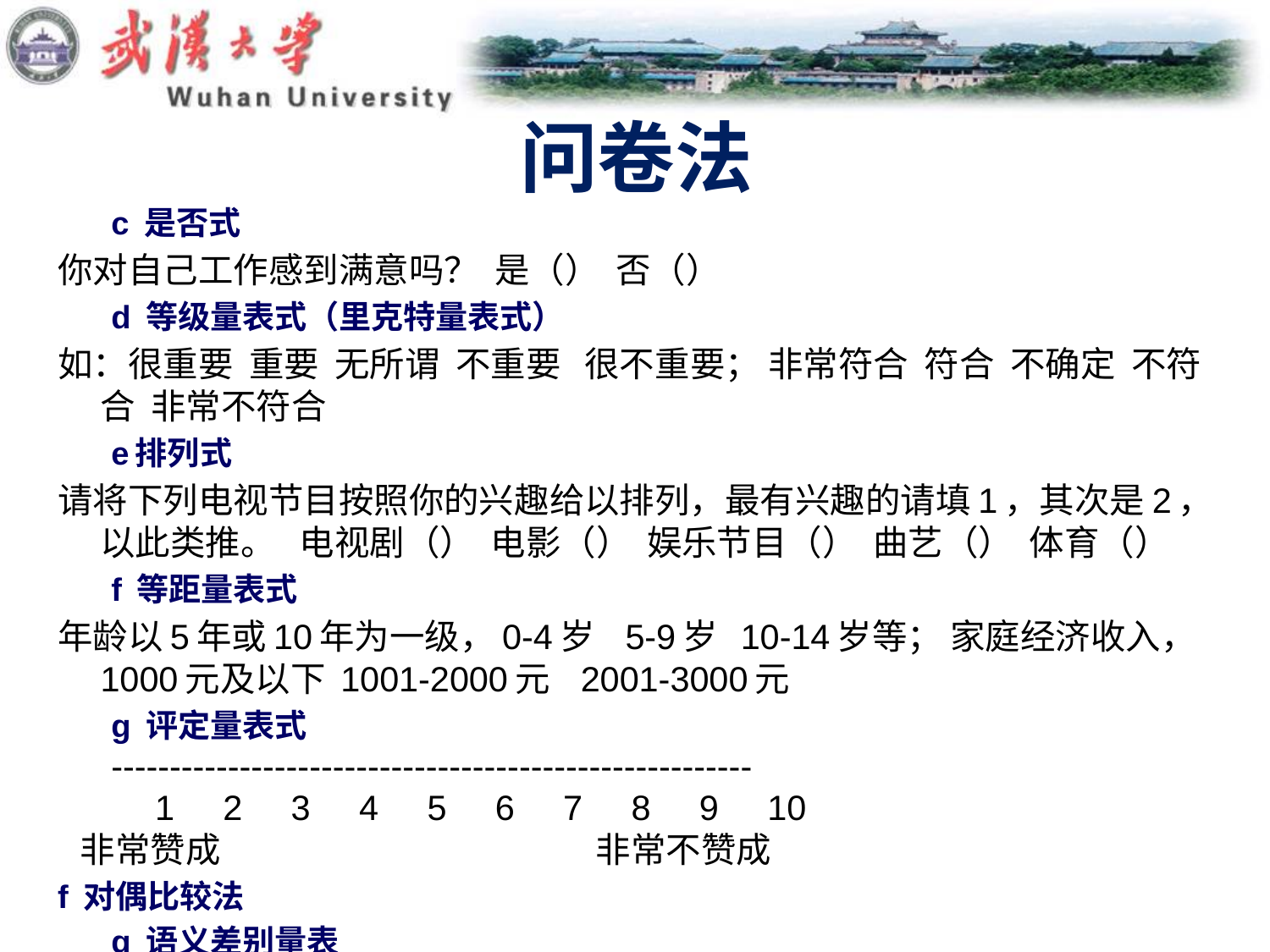

# 问卷法
      c 是否式
你对自己工作感到满意吗？  是（）  否（）
      d 等级量表式（里克特量表式）
如：很重要  重要  无所谓  不重要   很不重要； 非常符合  符合  不确定  不符合  非常不符合
      e排列式
请将下列电视节目按照你的兴趣给以排列，最有兴趣的请填1，其次是2，以此类推。   电视剧（）  电影（）  娱乐节目（）  曲艺（）  体育（）
      f 等距量表式
年龄以5年或10年为一级，0-4岁   5-9岁  10-14岁等； 家庭经济收入，1000元及以下 1001-2000元   2001-3000元
      g 评定量表式
      -------------------------------------------------------
          1     2     3     4     5     6     7     8     9     10
  非常赞成                                                非常不赞成
f 对偶比较法
      g 语义差别量表